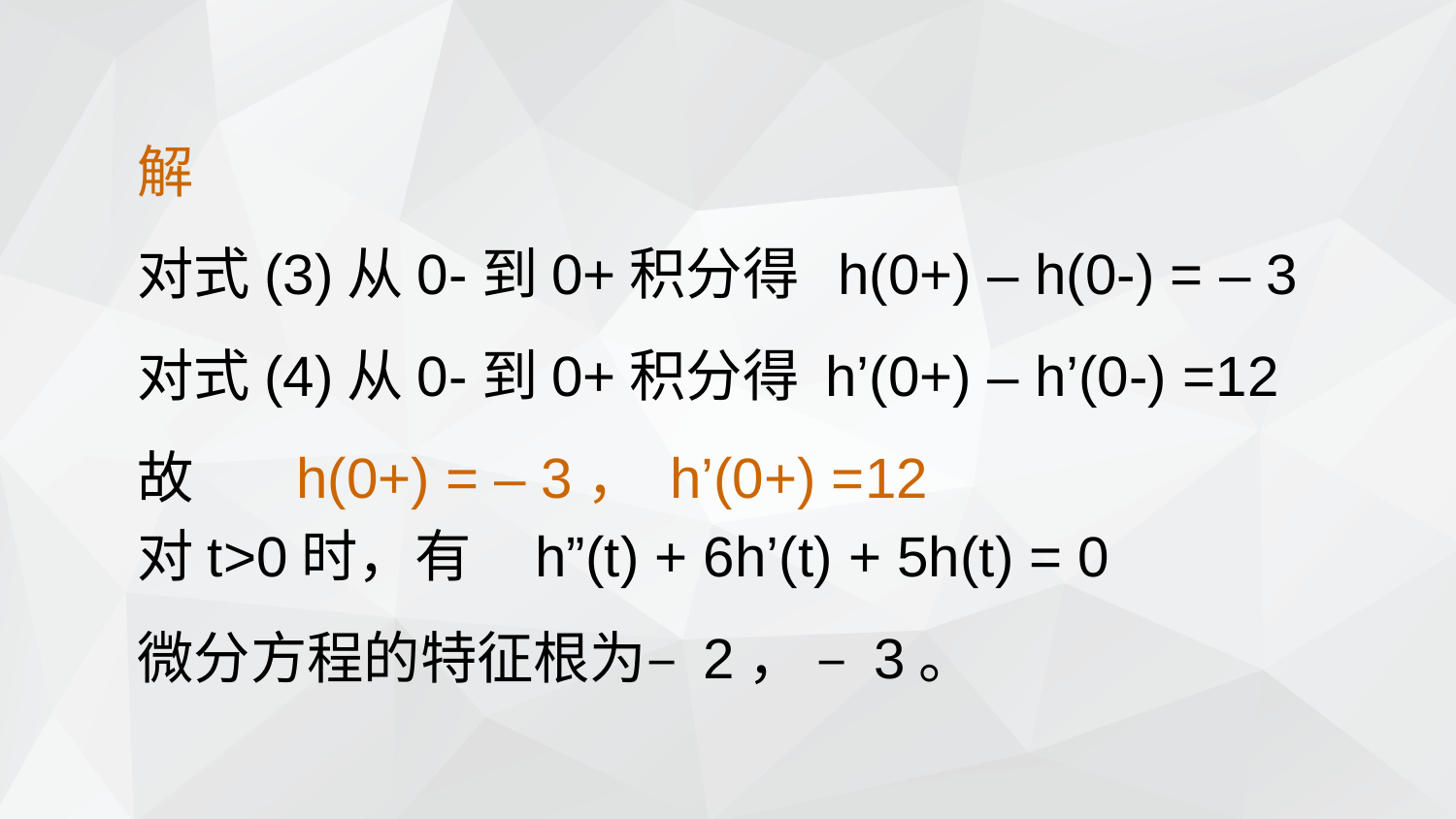

解
对式(3)从0-到0+积分得  h(0+) – h(0-) = – 3
对式(4)从0-到0+积分得 h’(0+) – h’(0-) =12
故       h(0+) = – 3， h’(0+) =12
对t>0时，有    h”(t) + 6h’(t) + 5h(t) = 0
微分方程的特征根为– 2， – 3。